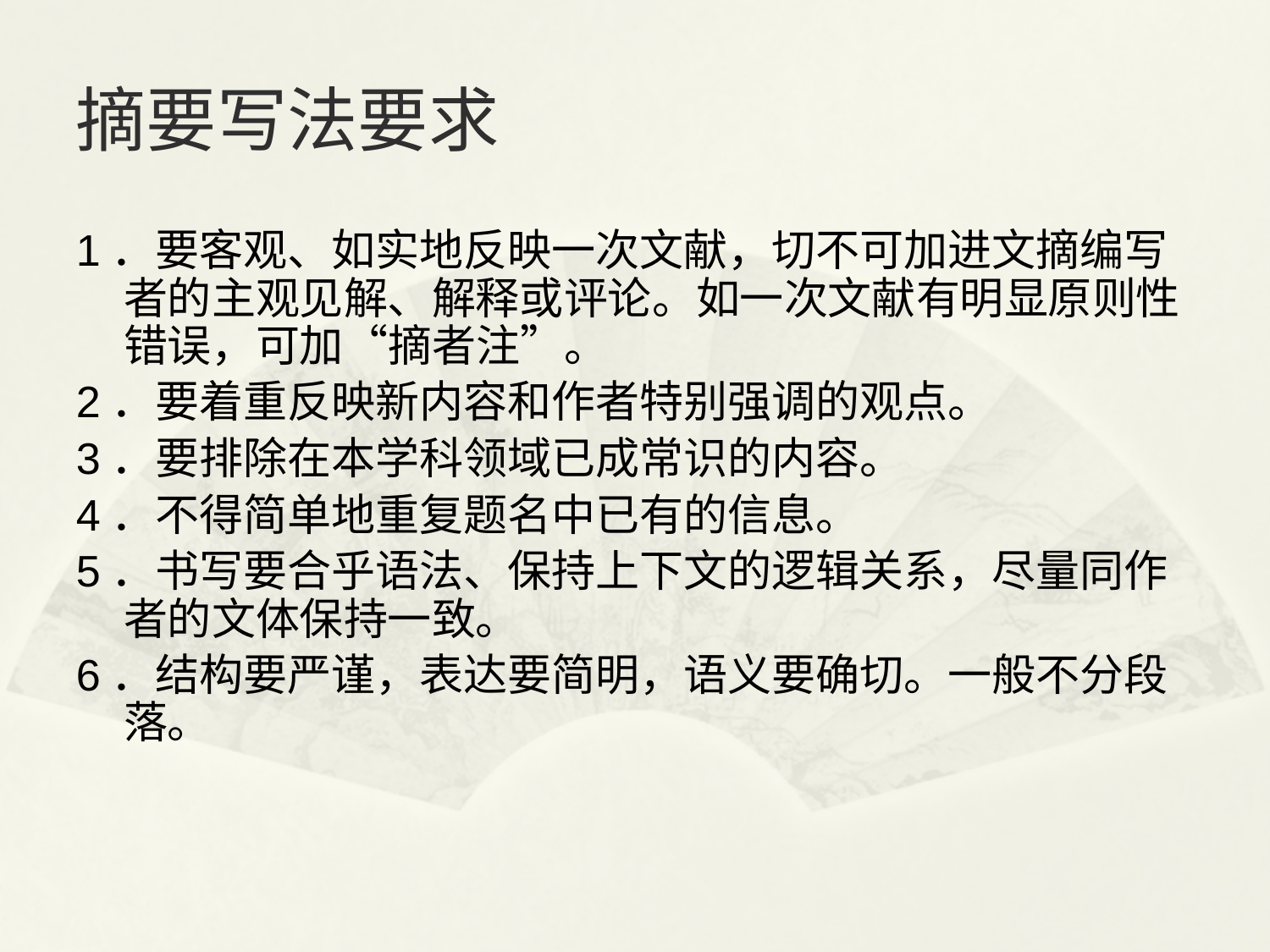

# 摘要写法要求
1．要客观、如实地反映一次文献，切不可加进文摘编写者的主观见解、解释或评论。如一次文献有明显原则性错误，可加“摘者注”。
2．要着重反映新内容和作者特别强调的观点。
3．要排除在本学科领域已成常识的内容。
4．不得简单地重复题名中已有的信息。
5．书写要合乎语法、保持上下文的逻辑关系，尽量同作者的文体保持一致。
6．结构要严谨，表达要简明，语义要确切。一般不分段落。